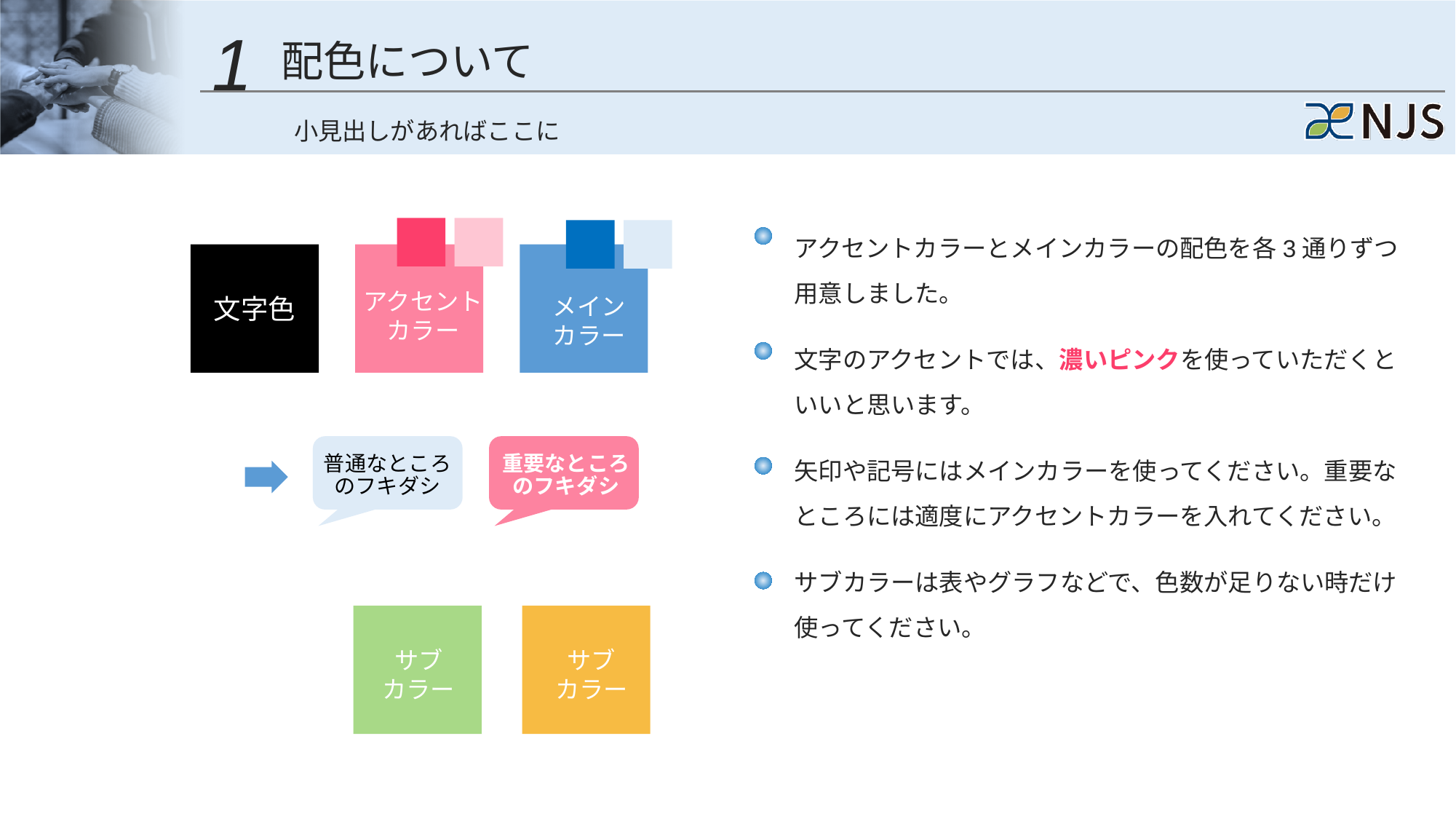

1
配色について
小見出しがあればここに
アクセントカラーとメインカラーの配色を各3通りずつ用意しました。
文字のアクセントでは、濃いピンクを使っていただくといいと思います。
矢印や記号にはメインカラーを使ってください。重要なところには適度にアクセントカラーを入れてください。
サブカラーは表やグラフなどで、色数が足りない時だけ使ってください。

アクセント
カラー
メイン
カラー
文字色

普通なところのフキダシ
重要なところのフキダシ

サブ
カラー
サブ
カラー